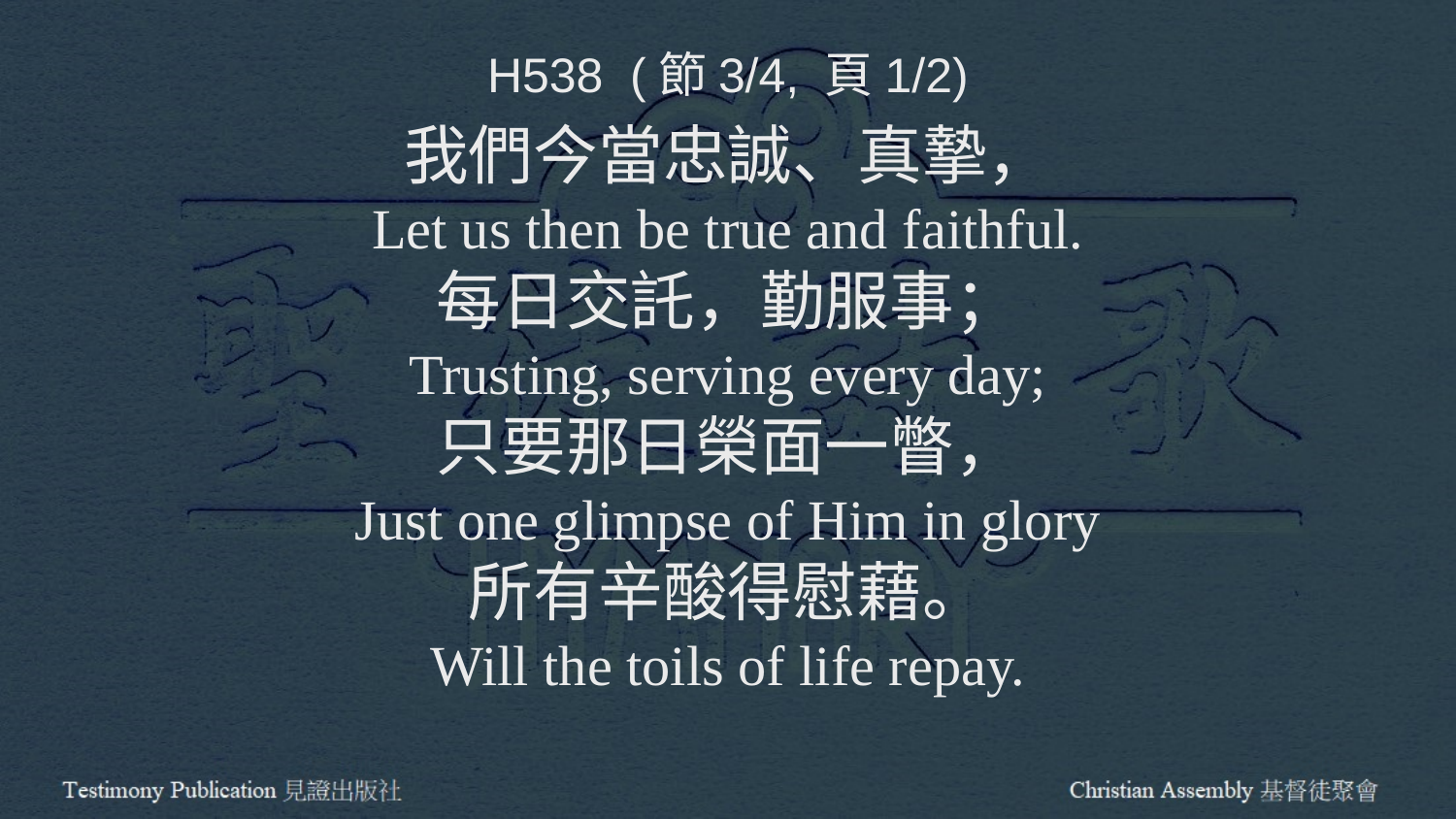

H538  (節3/4, 頁1/2)
我們今當忠誠、真摯，
Let us then be true and faithful.
每日交託，勤服事；
Trusting, serving every day;
只要那日榮面一瞥，
Just one glimpse of Him in glory
所有辛酸得慰藉。
Will the toils of life repay.